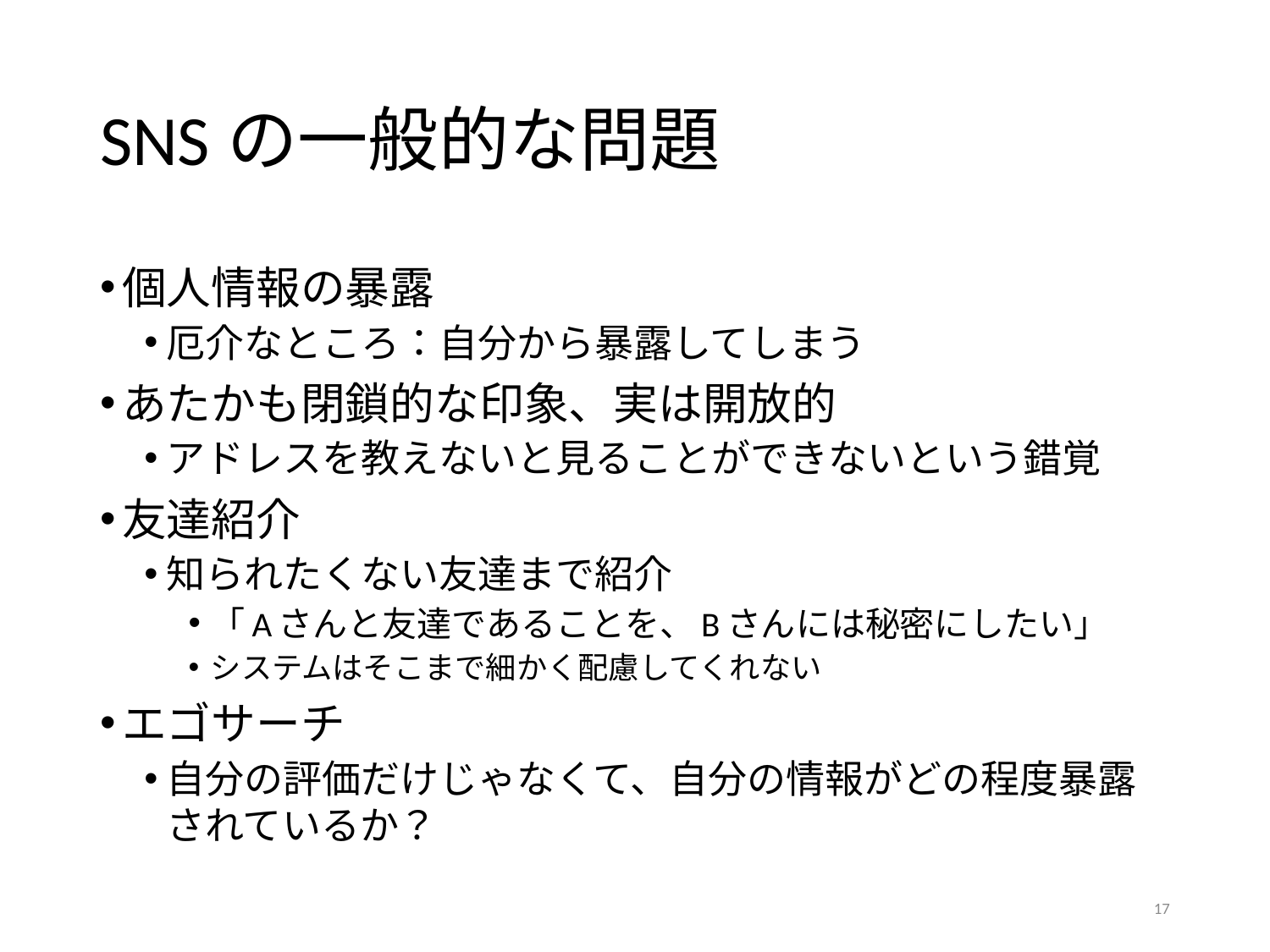

# SNSの一般的な問題
個人情報の暴露
厄介なところ：自分から暴露してしまう
あたかも閉鎖的な印象、実は開放的
アドレスを教えないと見ることができないという錯覚
友達紹介
知られたくない友達まで紹介
「Aさんと友達であることを、Bさんには秘密にしたい」
システムはそこまで細かく配慮してくれない
エゴサーチ
自分の評価だけじゃなくて、自分の情報がどの程度暴露されているか？

17